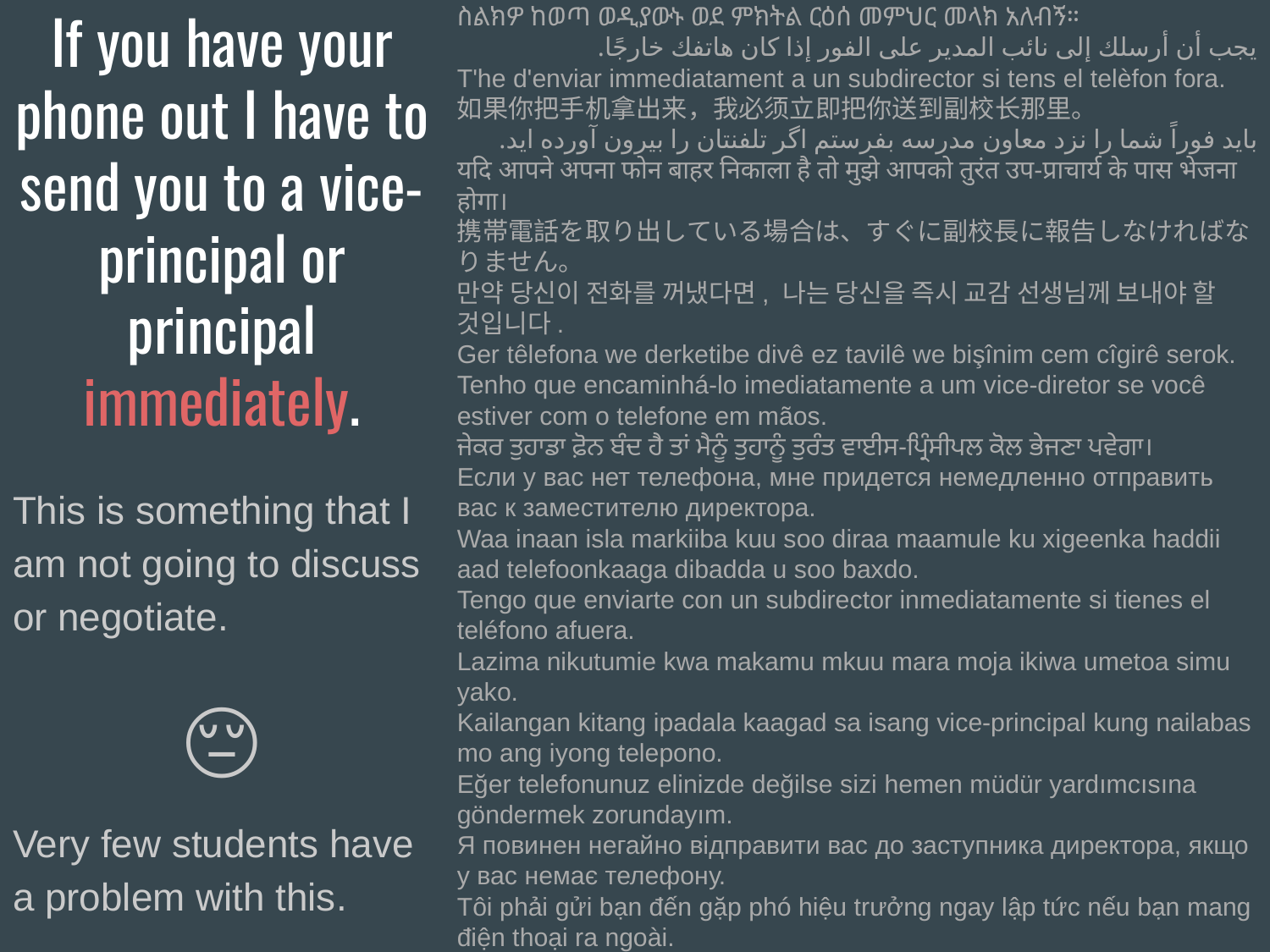

If you have your phone out I have to send you to a vice-principal or principal immediately.
ስልክዎ ከወጣ ወዲያውኑ ወደ ምክትል ርዕሰ መምህር መላክ አለብኝ።
يجب أن أرسلك إلى نائب المدير على الفور إذا كان هاتفك خارجًا.
T'he d'enviar immediatament a un subdirector si tens el telèfon fora.
如果你把手机拿出来，我必须立即把你送到副校长那里。
باید فوراً شما را نزد معاون مدرسه بفرستم اگر تلفنتان را بیرون آورده اید.
यदि आपने अपना फोन बाहर निकाला है तो मुझे आपको तुरंत उप-प्राचार्य के पास भेजना होगा।
携帯電話を取り出している場合は、すぐに副校長に報告しなければなりません。
만약 당신이 전화를 꺼냈다면, 나는 당신을 즉시 교감 선생님께 보내야 할 것입니다.
Ger têlefona we derketibe divê ez tavilê we bişînim cem cîgirê serok.
Tenho que encaminhá-lo imediatamente a um vice-diretor se você estiver com o telefone em mãos.
ਜੇਕਰ ਤੁਹਾਡਾ ਫ਼ੋਨ ਬੰਦ ਹੈ ਤਾਂ ਮੈਨੂੰ ਤੁਹਾਨੂੰ ਤੁਰੰਤ ਵਾਈਸ-ਪ੍ਰਿੰਸੀਪਲ ਕੋਲ ਭੇਜਣਾ ਪਵੇਗਾ।
Если у вас нет телефона, мне придется немедленно отправить вас к заместителю директора.
Waa inaan isla markiiba kuu soo diraa maamule ku xigeenka haddii aad telefoonkaaga dibadda u soo baxdo.
Tengo que enviarte con un subdirector inmediatamente si tienes el teléfono afuera.
Lazima nikutumie kwa makamu mkuu mara moja ikiwa umetoa simu yako.
Kailangan kitang ipadala kaagad sa isang vice-principal kung nailabas mo ang iyong telepono.
Eğer telefonunuz elinizde değilse sizi hemen müdür yardımcısına göndermek zorundayım.
Я повинен негайно відправити вас до заступника директора, якщо у вас немає телефону.
Tôi phải gửi bạn đến gặp phó hiệu trưởng ngay lập tức nếu bạn mang điện thoại ra ngoài.
This is something that I am not going to discuss or negotiate.
😔
Very few students have a problem with this.